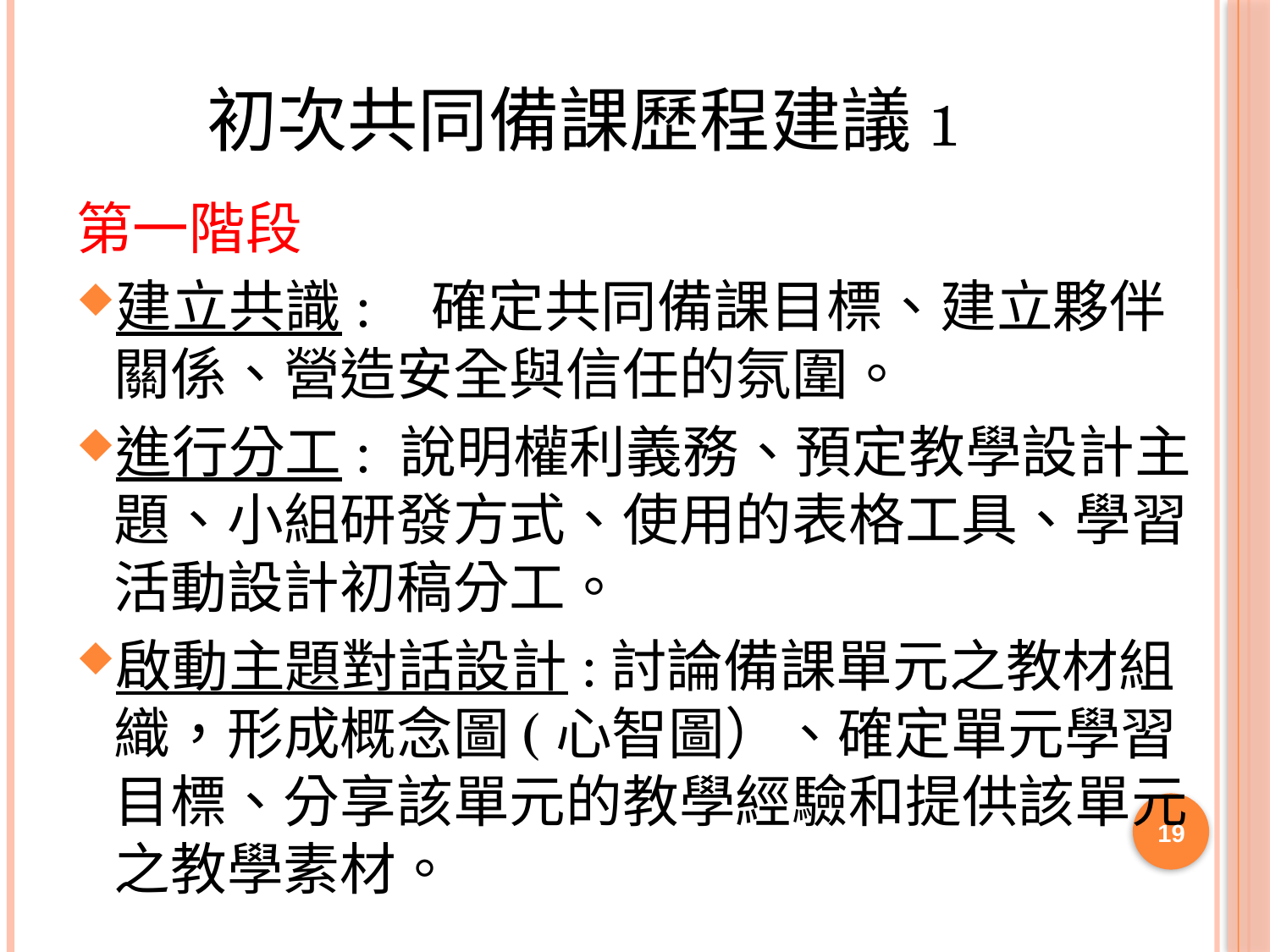

# 初次共同備課歷程建議1
第一階段
建立共識:   確定共同備課目標、建立夥伴關係、營造安全與信任的氛圍。
進行分工: 說明權利義務、預定教學設計主題、小組研發方式、使用的表格工具、學習活動設計初稿分工。
啟動主題對話設計:討論備課單元之教材組織，形成概念圖(心智圖）、確定單元學習目標、分享該單元的教學經驗和提供該單元之教學素材。

19